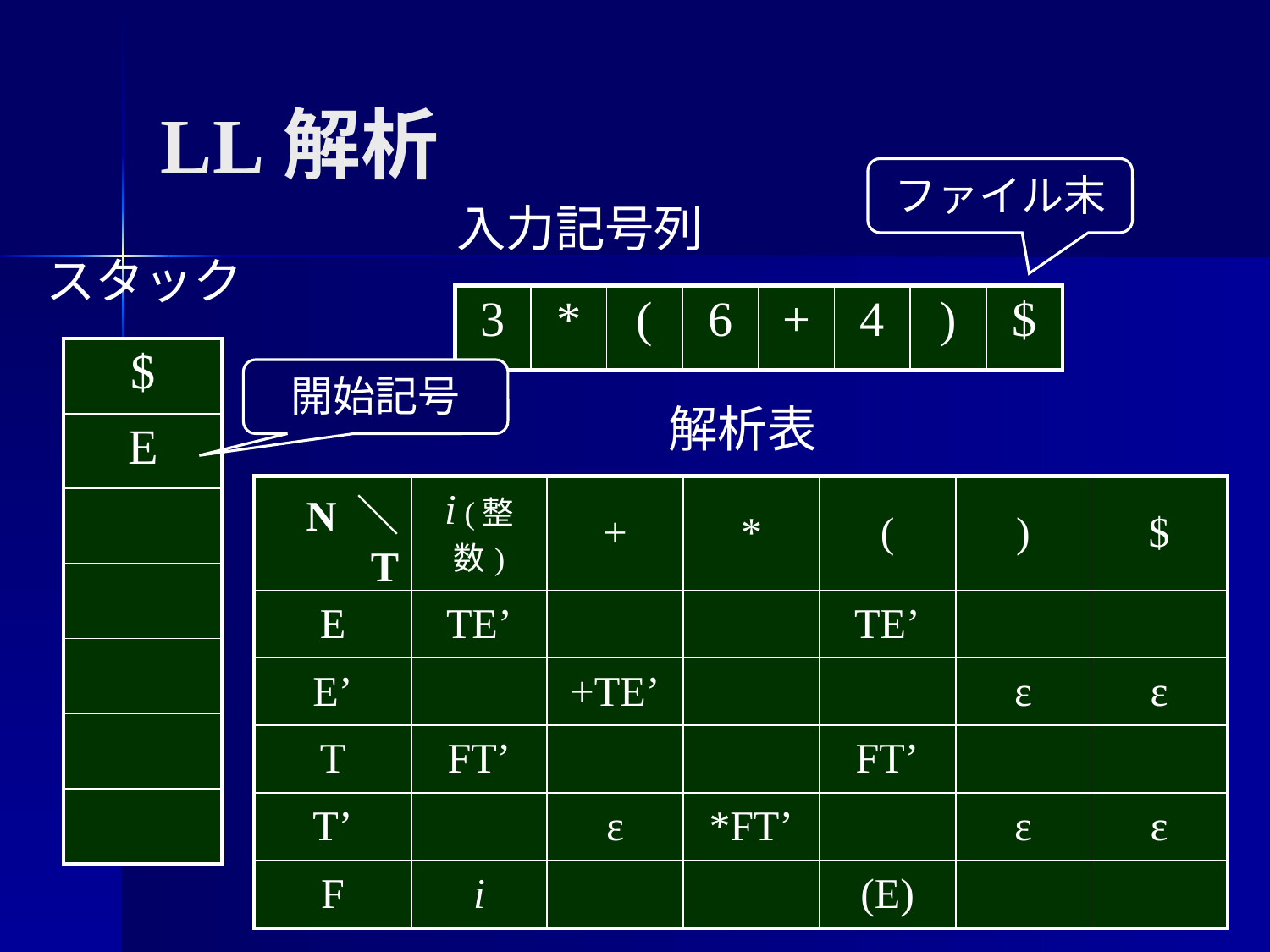

# LL解析
ファイル末
入力記号列
スタック
| 3 | \* | ( | 6 | + | 4 | ) | $ |
| --- | --- | --- | --- | --- | --- | --- | --- |
| $ |
| --- |
| E |
|  |
|  |
|  |
|  |
|  |
開始記号
解析表
| N ＼ T | i (整数) | + | \* | ( | ) | $ |
| --- | --- | --- | --- | --- | --- | --- |
| E | TE’ |  |  | TE’ |  |  |
| E’ |  | +TE’ |  |  | ε | ε |
| T | FT’ |  |  | FT’ |  |  |
| T’ |  | ε | \*FT’ |  | ε | ε |
| F | i |  |  | (E) |  |  |